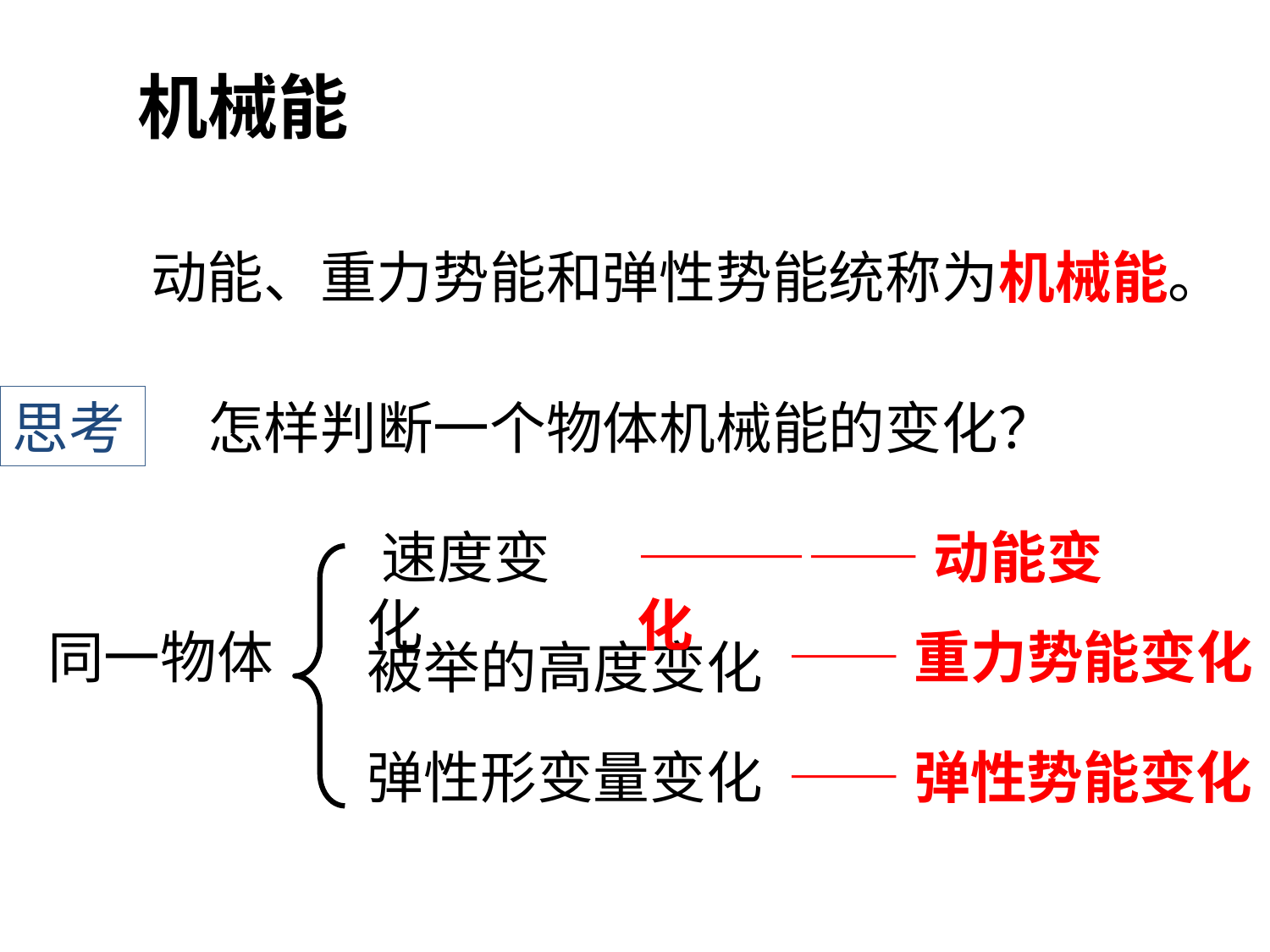

机械能
﻿动能、重力势能和弹性势能统称为机械能。
思考
怎样判断一个物体机械能的变化？
﻿速度变化
—————动能变化

同一物体
——重力势能变化
被举的高度变化
弹性形变量变化
——弹性势能变化